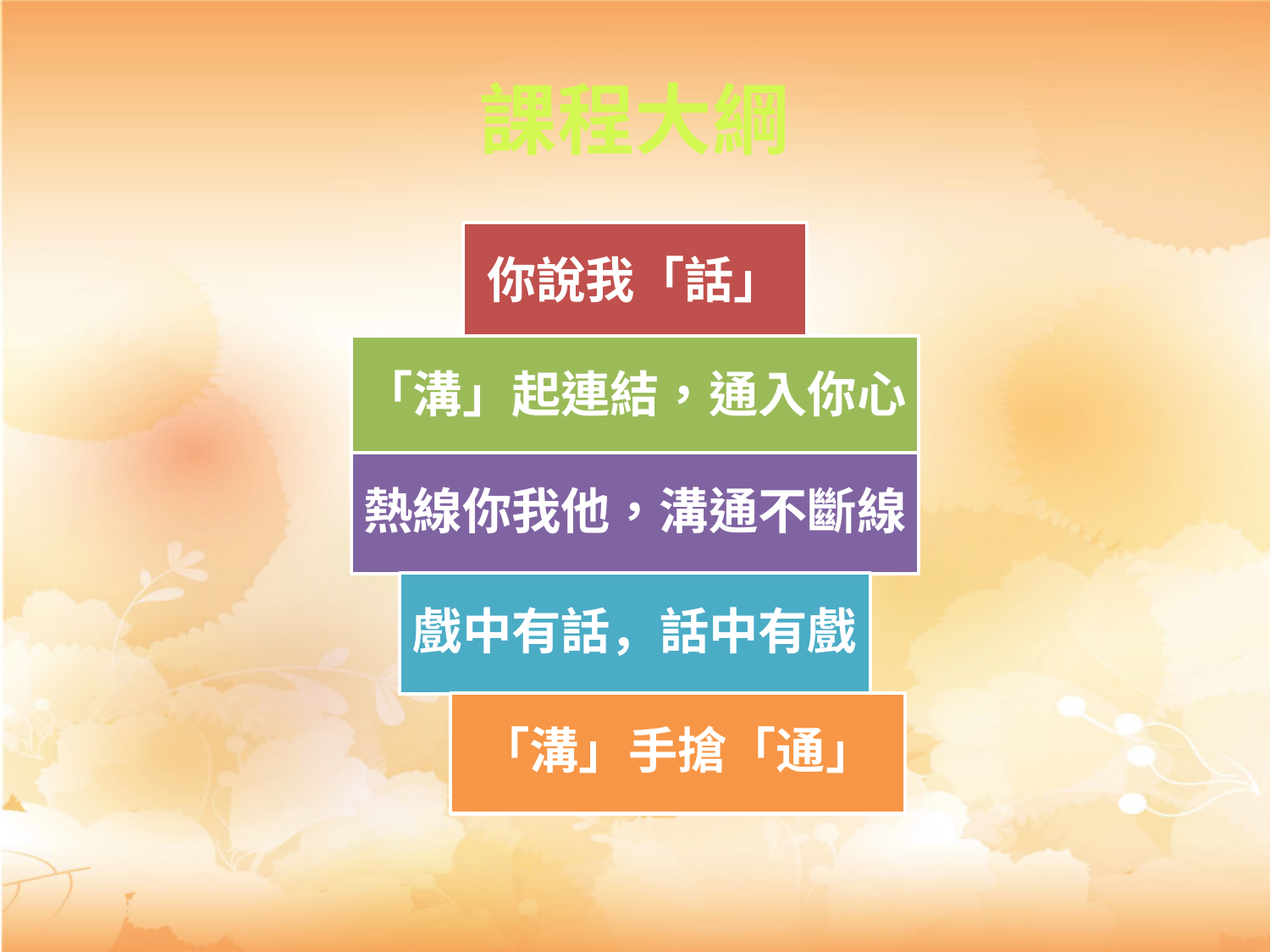

# 課程大綱
你說我「話」
「溝」起連結，通入你心
熱線你我他，溝通不斷線
戲中有話，話中有戲
「溝」手搶「通」